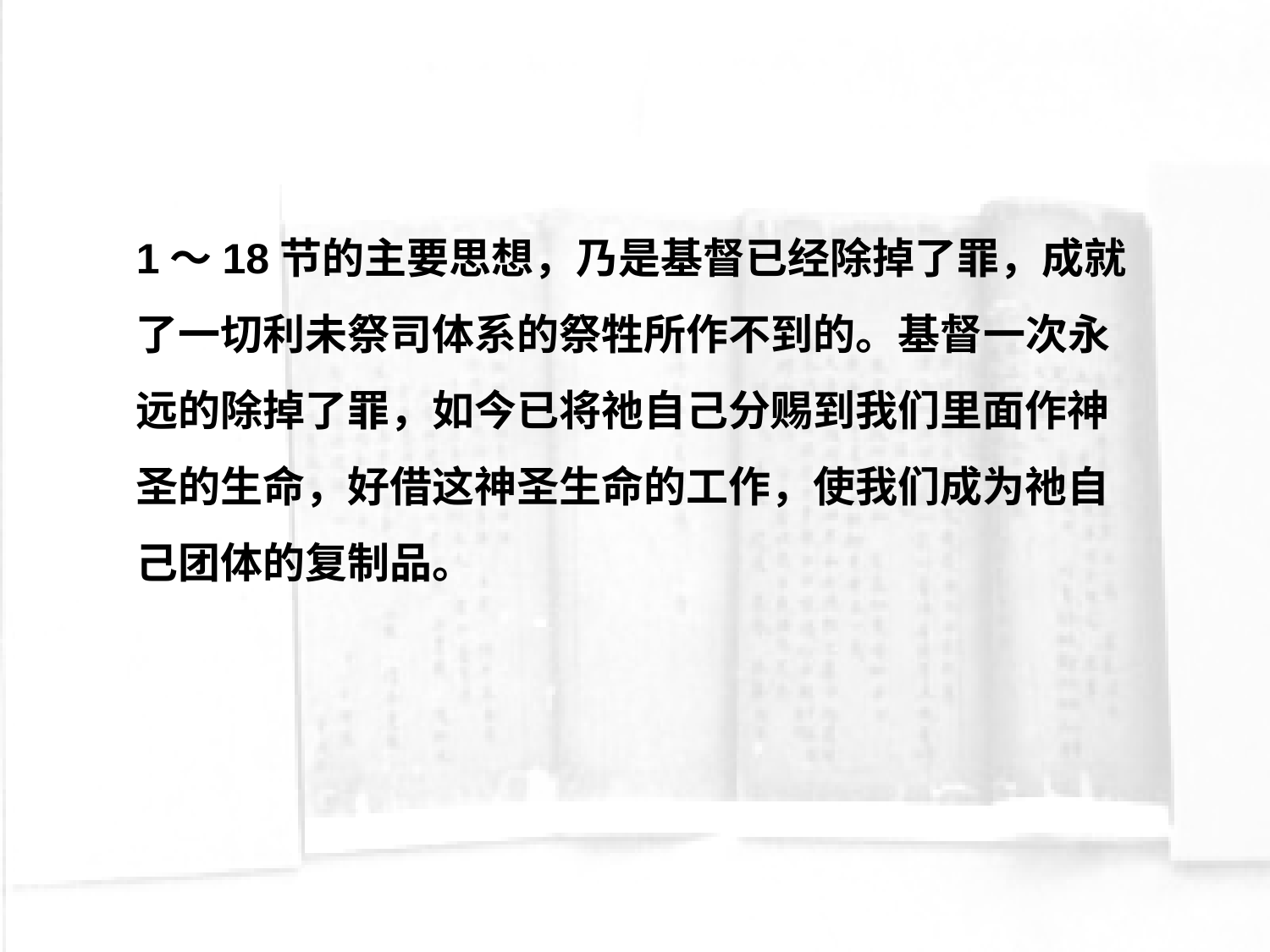

1～18节的主要思想，乃是基督已经除掉了罪，成就了一切利未祭司体系的祭牲所作不到的。基督一次永远的除掉了罪，如今已将祂自己分赐到我们里面作神圣的生命，好借这神圣生命的工作，使我们成为祂自己团体的复制品。